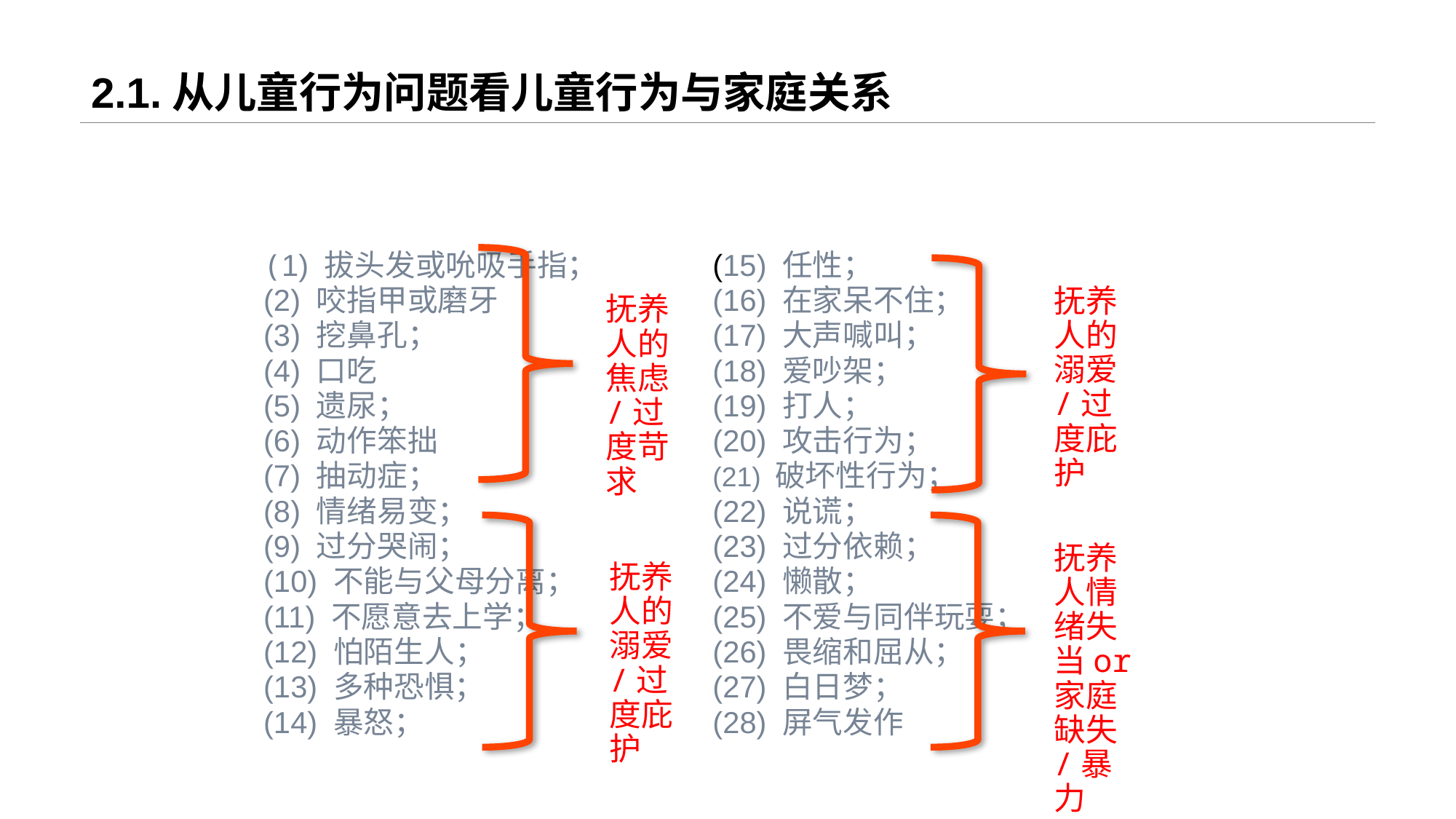

# 2.1.从儿童行为问题看儿童行为与家庭关系
(1) 拔头发或吮吸手指；
(2) 咬指甲或磨牙
(3) 挖鼻孔；
(4) 口吃
(5) 遗尿；
(6) 动作笨拙
(7) 抽动症；
(8) 情绪易变；
(9) 过分哭闹；
(10) 不能与父母分离；
(11) 不愿意去上学；
(12) 怕陌生人；
(13) 多种恐惧；
(14) 暴怒；

(15) 任性；
(16) 在家呆不住；
(17) 大声喊叫；
(18) 爱吵架；
(19) 打人；
(20) 攻击行为；
(21) 破坏性行为；
(22) 说谎；
(23) 过分依赖；
(24) 懒散；
(25) 不爱与同伴玩耍；
(26) 畏缩和屈从；
(27) 白日梦；
(28) 屏气发作

一
二
抚养人的溺爱/过度庇护
抚养人的焦虑/过度苛求
儿童中心观
以子女为中心的家长小组

抚养人情绪失当or家庭缺失/暴力
抚养人的溺爱/过度庇护